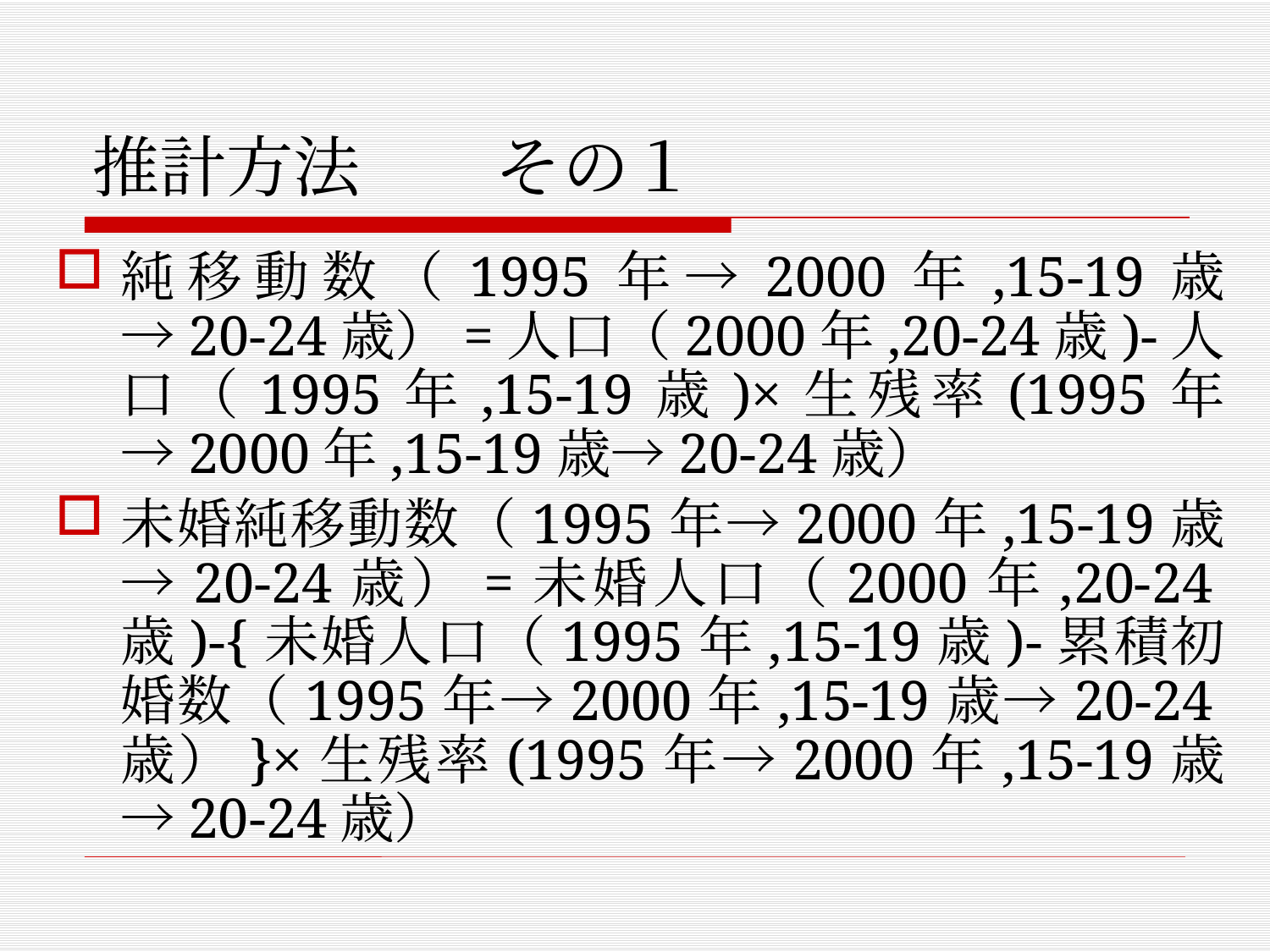

# 推計方法　　その１
純移動数（1995年→2000年,15-19歳→20-24歳）=人口（2000年,20-24歳)-人口（1995年,15-19歳)×生残率(1995年→2000年,15-19歳→20-24歳）
未婚純移動数（1995年→2000年,15-19歳→20-24歳）=未婚人口（2000年,20-24歳)-{未婚人口（1995年,15-19歳)-累積初婚数（1995年→2000年,15-19歳→20-24歳）}×生残率(1995年→2000年,15-19歳→20-24歳）